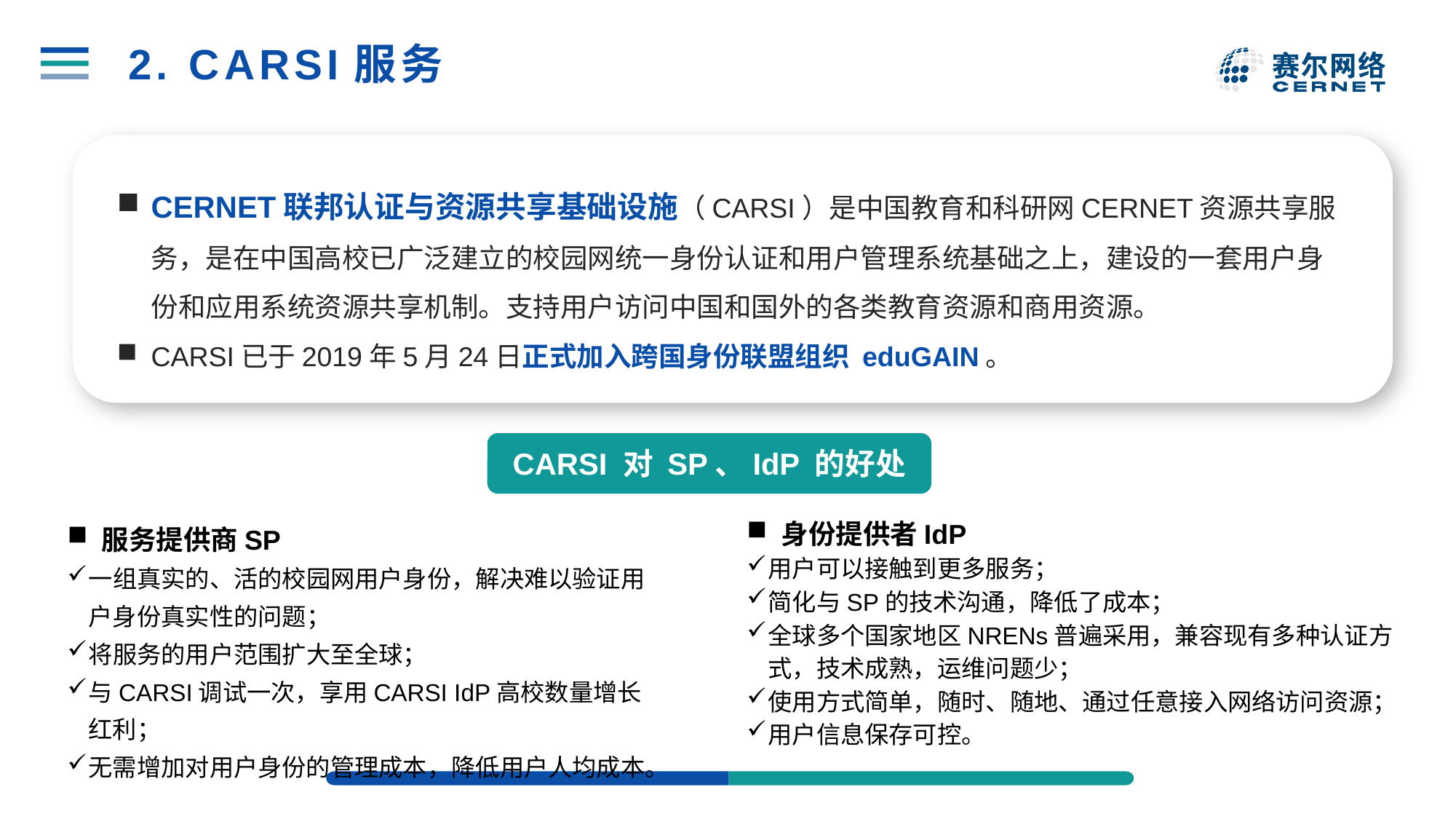

# 2. CARSI服务

CERNET联邦认证与资源共享基础设施（CARSI）是中国教育和科研网CERNET资源共享服务，是在中国高校已广泛建立的校园网统一身份认证和用户管理系统基础之上，建设的一套用户身份和应用系统资源共享机制。支持用户访问中国和国外的各类教育资源和商用资源。
CARSI已于2019年5月24日正式加入跨国身份联盟组织 eduGAIN。

CARSI 对 SP、IdP 的好处
服务提供商SP
一组真实的、活的校园网用户身份，解决难以验证用户身份真实性的问题；
将服务的用户范围扩大至全球；
与CARSI调试一次，享用CARSI IdP高校数量增长红利；
无需增加对用户身份的管理成本，降低用户人均成本。
身份提供者IdP
用户可以接触到更多服务；
简化与SP的技术沟通，降低了成本；
全球多个国家地区NRENs普遍采用，兼容现有多种认证方式，技术成熟，运维问题少；
使用方式简单，随时、随地、通过任意接入网络访问资源；
用户信息保存可控。